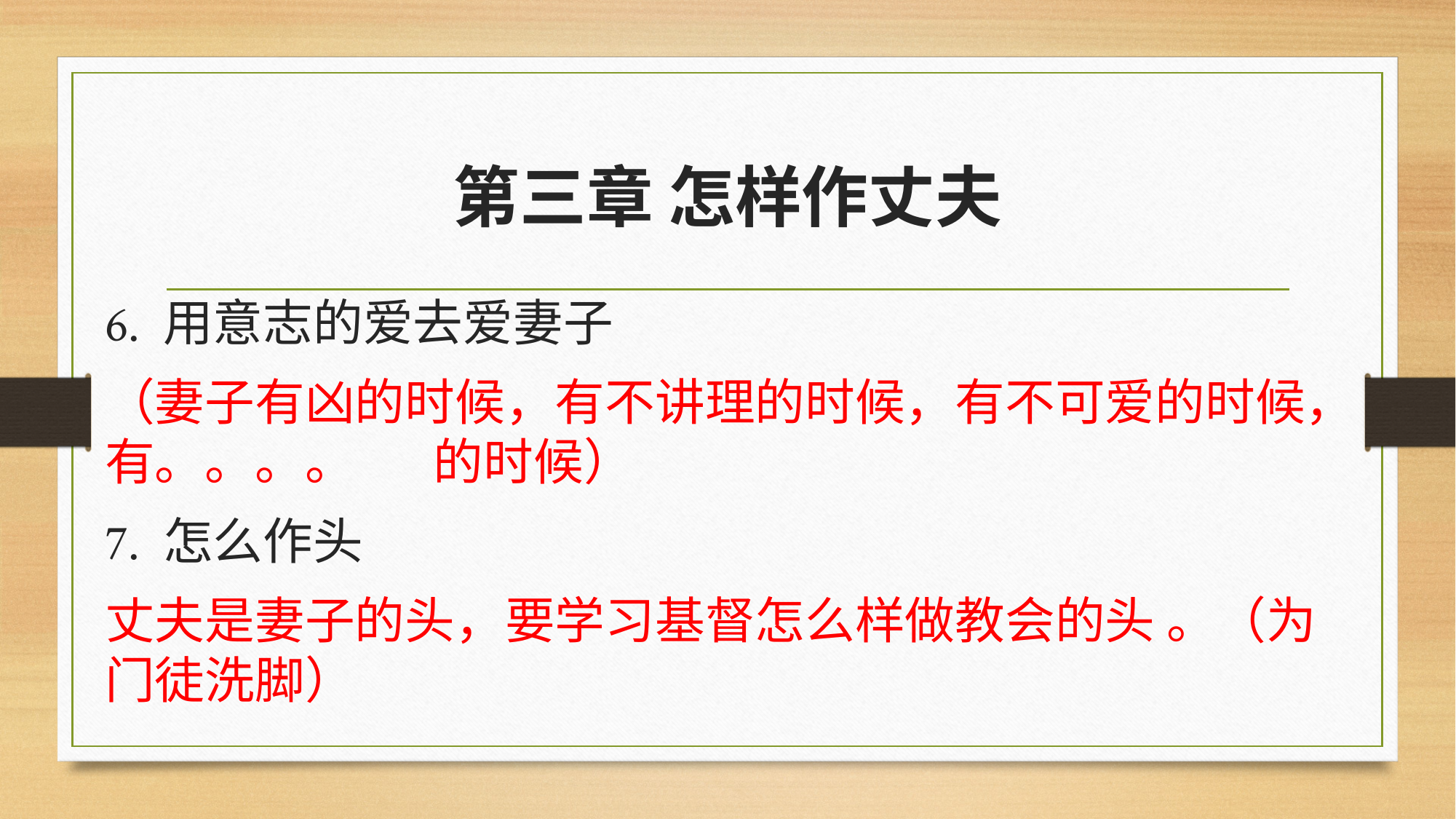

# 第三章 怎样作丈夫
6. 用意志的爱去爱妻子
（妻子有凶的时候，有不讲理的时候，有不可爱的时候，有。。。。       的时候）
7. 怎么作头
丈夫是妻子的头，要学习基督怎么样做教会的头 。（为门徒洗脚）